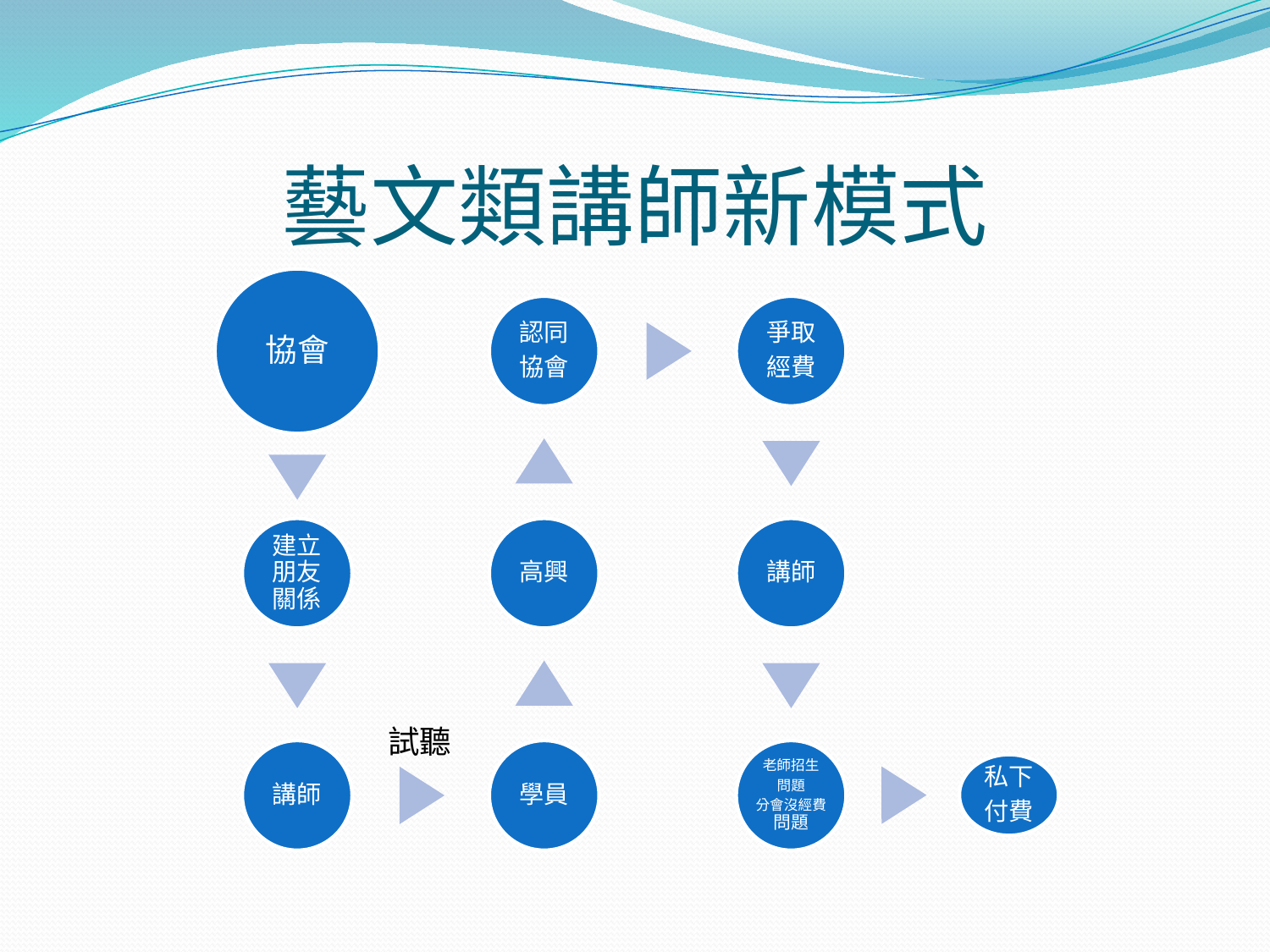

# 藝文類講師新模式
協會
建立朋友關係
講師
學員
高興
認同
協會
爭取
經費
講師
老師招生
問題
分會沒經費問題
私下
付費
試聽